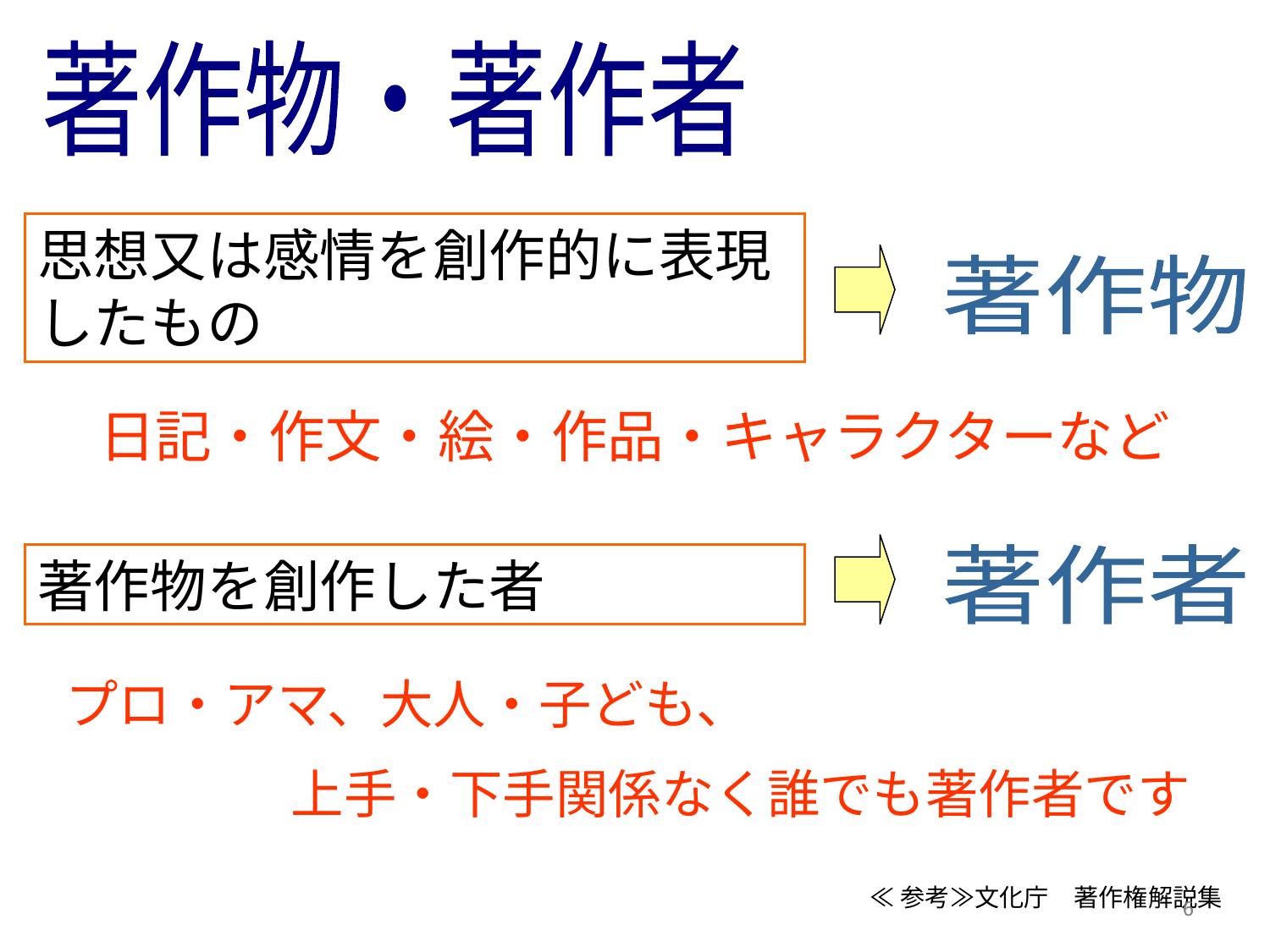

著作物・著作者
思想又は感情を創作的に表現したもの

著作物
日記・作文・絵・作品・キャラクターなど

著作物を創作した者
著作者
　プロ・アマ、大人・子ども、
　　　　上手・下手関係なく誰でも著作者です
≪参考≫文化庁　著作権解説集
6